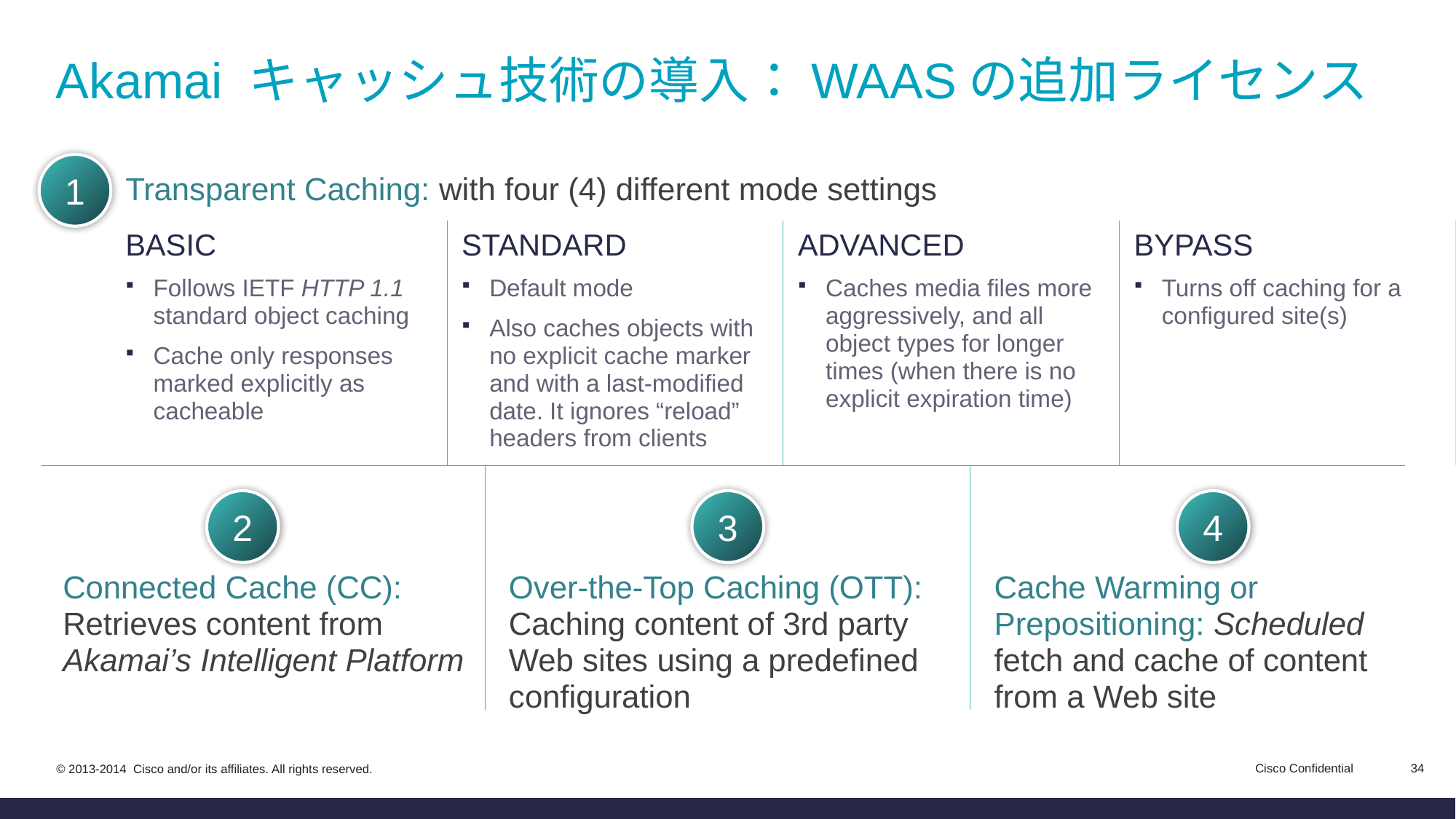

# Akamai キャッシュ技術の導入：WAASの追加ライセンス
1
Transparent Caching: with four (4) different mode settings
STANDARD
Default mode
Also caches objects with no explicit cache marker and with a last-modified date. It ignores “reload” headers from clients
BASIC
Follows IETF HTTP 1.1 standard object caching
Cache only responses marked explicitly as cacheable
ADVANCED
Caches media files more aggressively, and all object types for longer times (when there is no explicit expiration time)
BYPASS
Turns off caching for a configured site(s)
2
3
4
Connected Cache (CC): Retrieves content from Akamai’s Intelligent Platform
Over-the-Top Caching (OTT): Caching content of 3rd party Web sites using a predefined configuration
Cache Warming or Prepositioning: Scheduled fetch and cache of content from a Web site